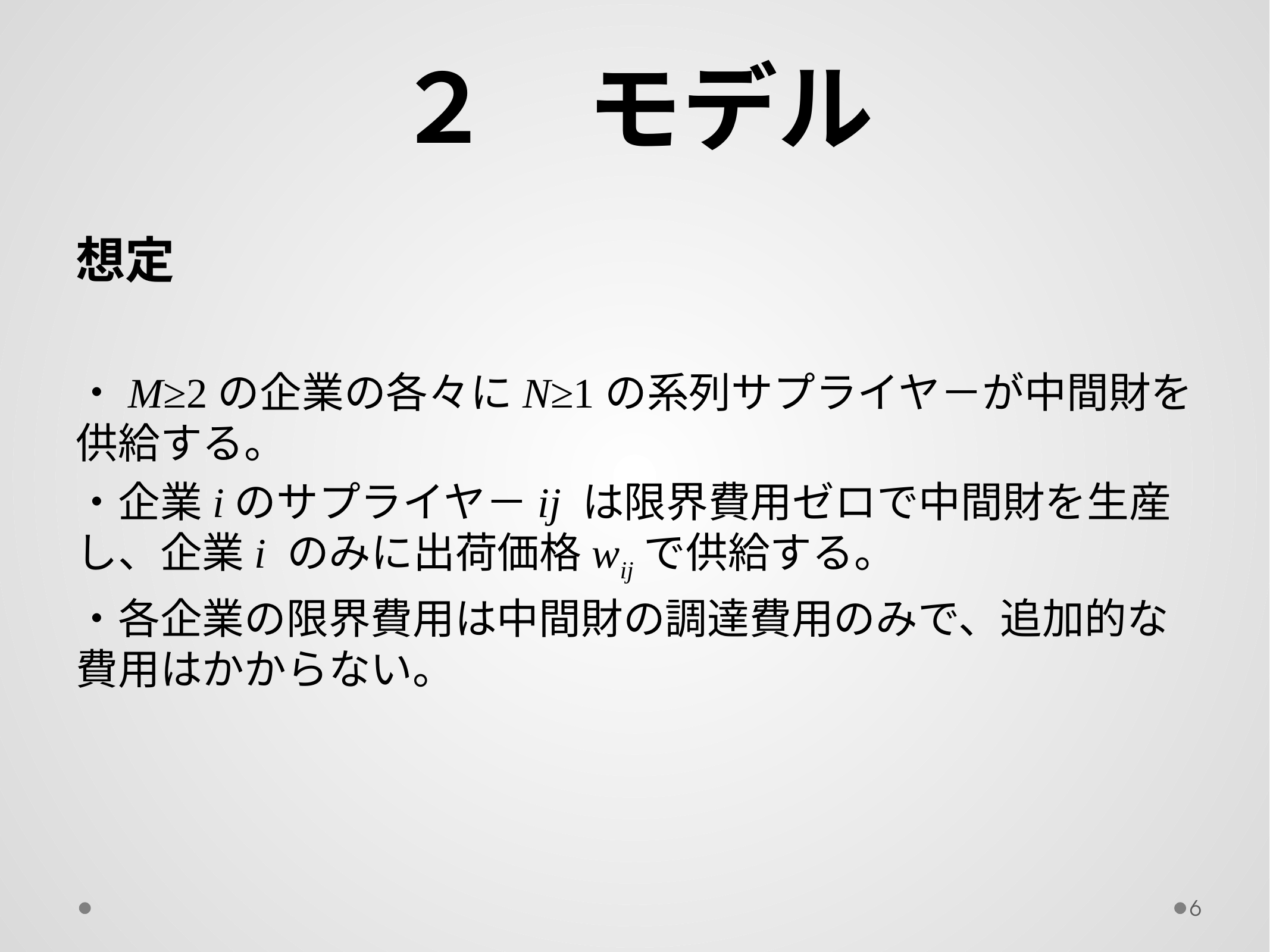

# ２　モデル
想定

・M≥2の企業の各々にN≥1の系列サプライヤ－が中間財を供給する。
・企業iのサプライヤ－ij は限界費用ゼロで中間財を生産し、企業i のみに出荷価格wijで供給する。
・各企業の限界費用は中間財の調達費用のみで、追加的な費用はかからない。

6